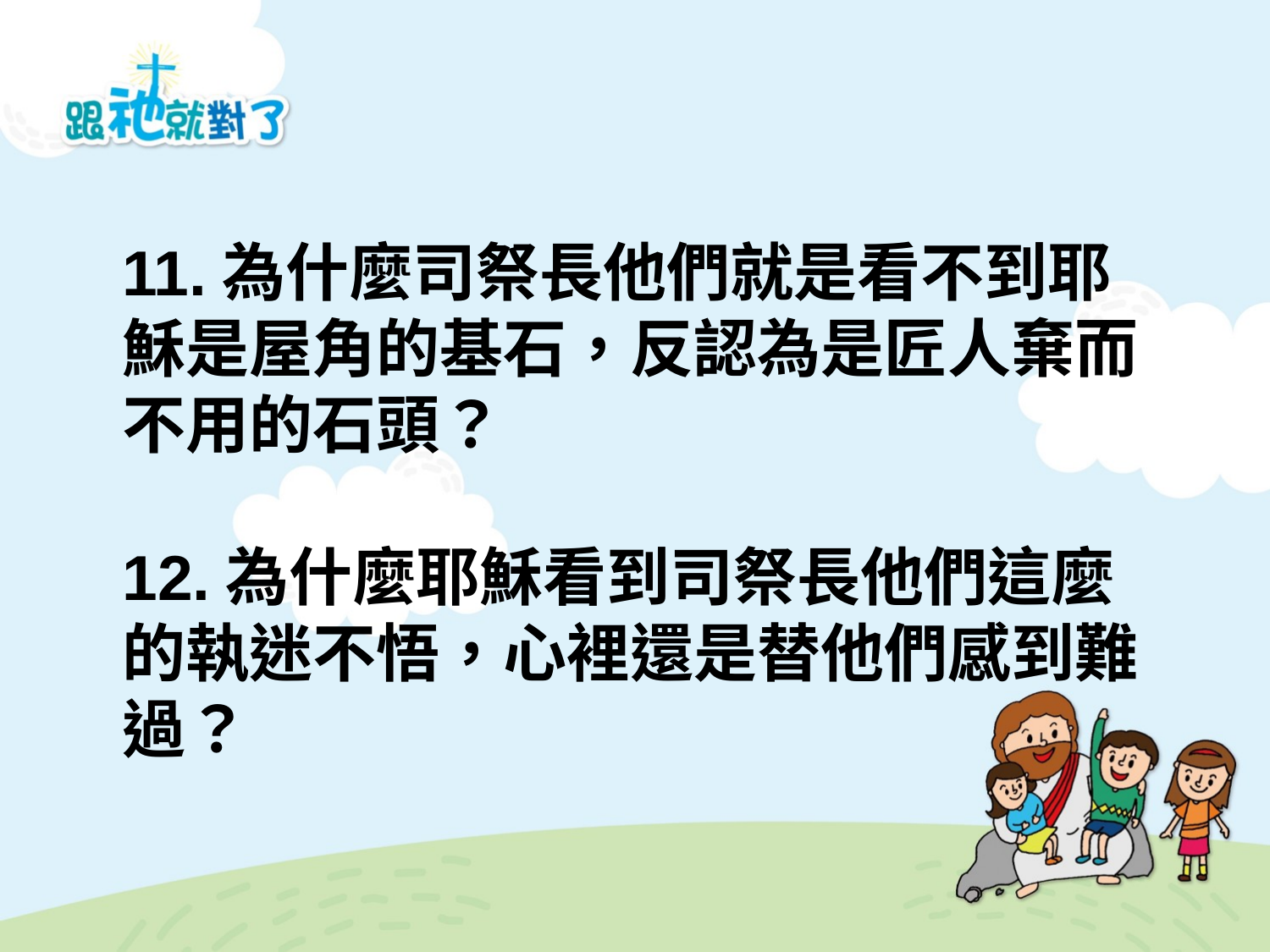

11.為什麼司祭長他們就是看不到耶穌是屋角的基石，反認為是匠人棄而不用的石頭？

12.為什麼耶穌看到司祭長他們這麼的執迷不悟，心裡還是替他們感到難過？